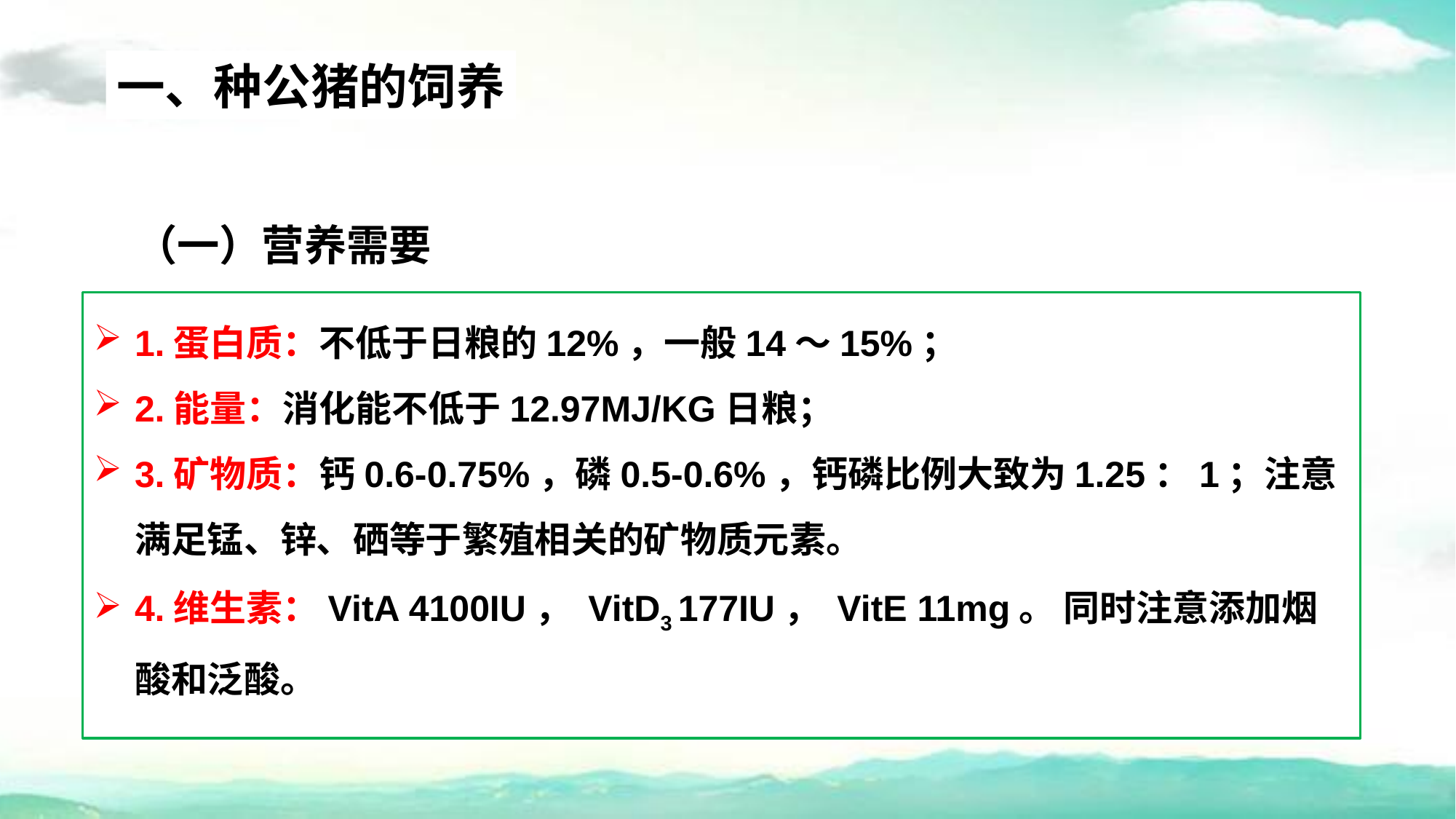

一、种公猪的饲养
（一）营养需要
1.蛋白质：不低于日粮的12%，一般14～15%；
2.能量：消化能不低于12.97MJ/KG日粮；
3.矿物质：钙0.6-0.75%，磷0.5-0.6%，钙磷比例大致为1.25：1；注意满足锰、锌、硒等于繁殖相关的矿物质元素。
4.维生素：VitA 4100IU， VitD3 177IU， VitE 11mg。 同时注意添加烟酸和泛酸。